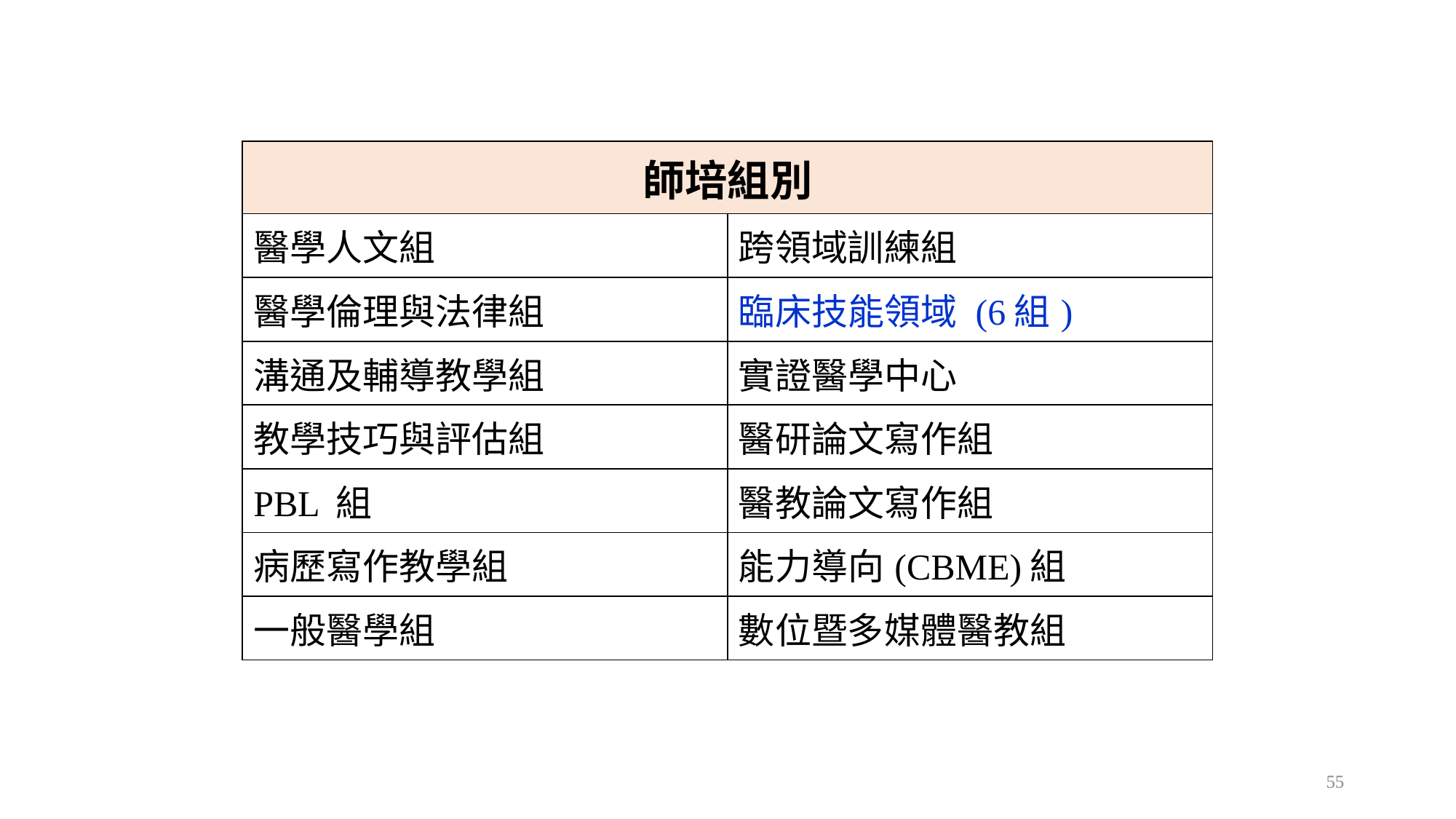

| 師培組別 |  |
| --- | --- |
| 醫學人文組 | 跨領域訓練組 |
| 醫學倫理與法律組 | 臨床技能領域 (6組) |
| 溝通及輔導教學組 | 實證醫學中心 |
| 教學技巧與評估組 | 醫研論文寫作組 |
| PBL 組 | 醫教論文寫作組 |
| 病歷寫作教學組 | 能力導向(CBME)組 |
| 一般醫學組 | 數位暨多媒體醫教組 |
55